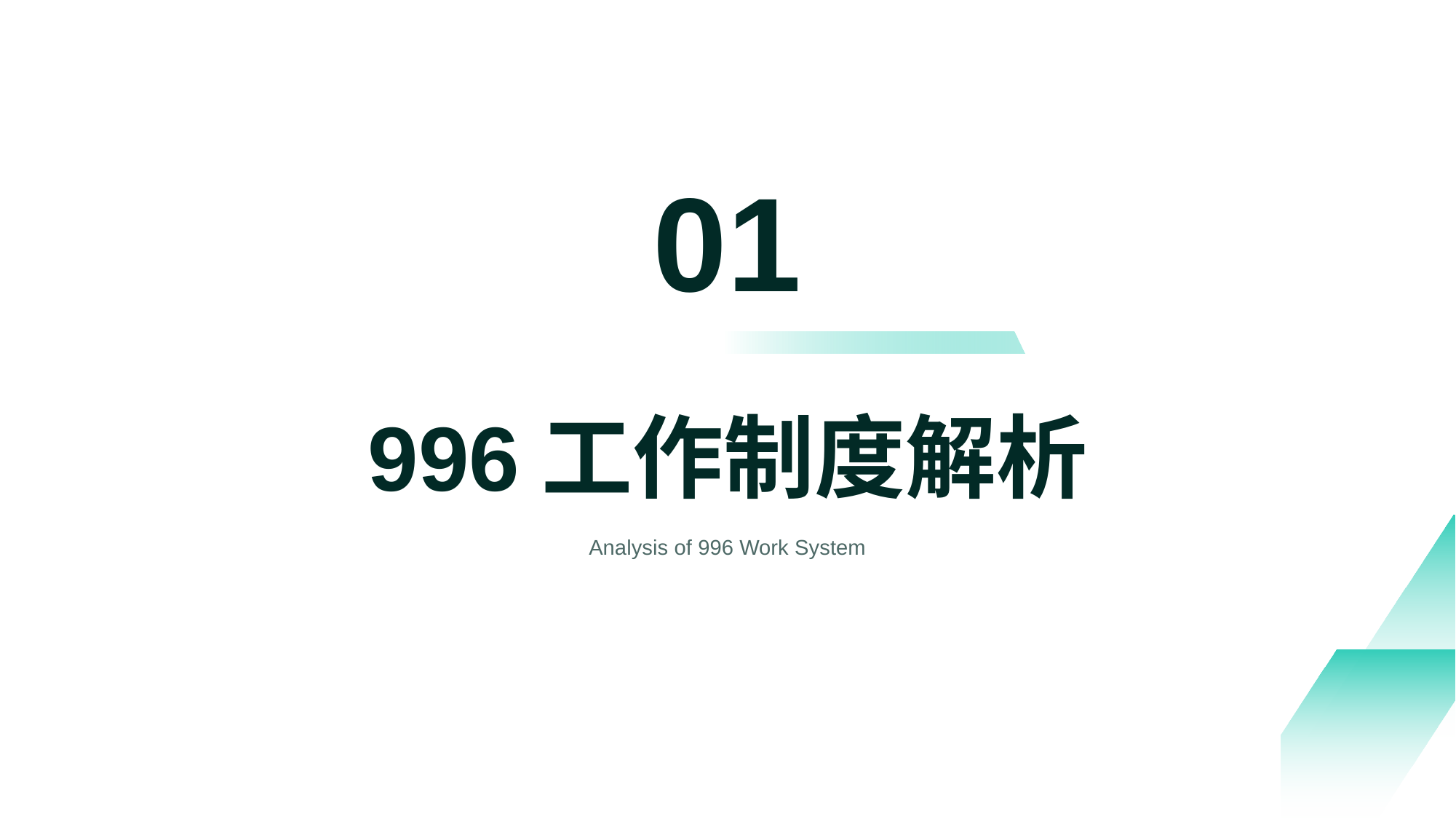

01

996工作制度解析

Analysis of 996 Work System